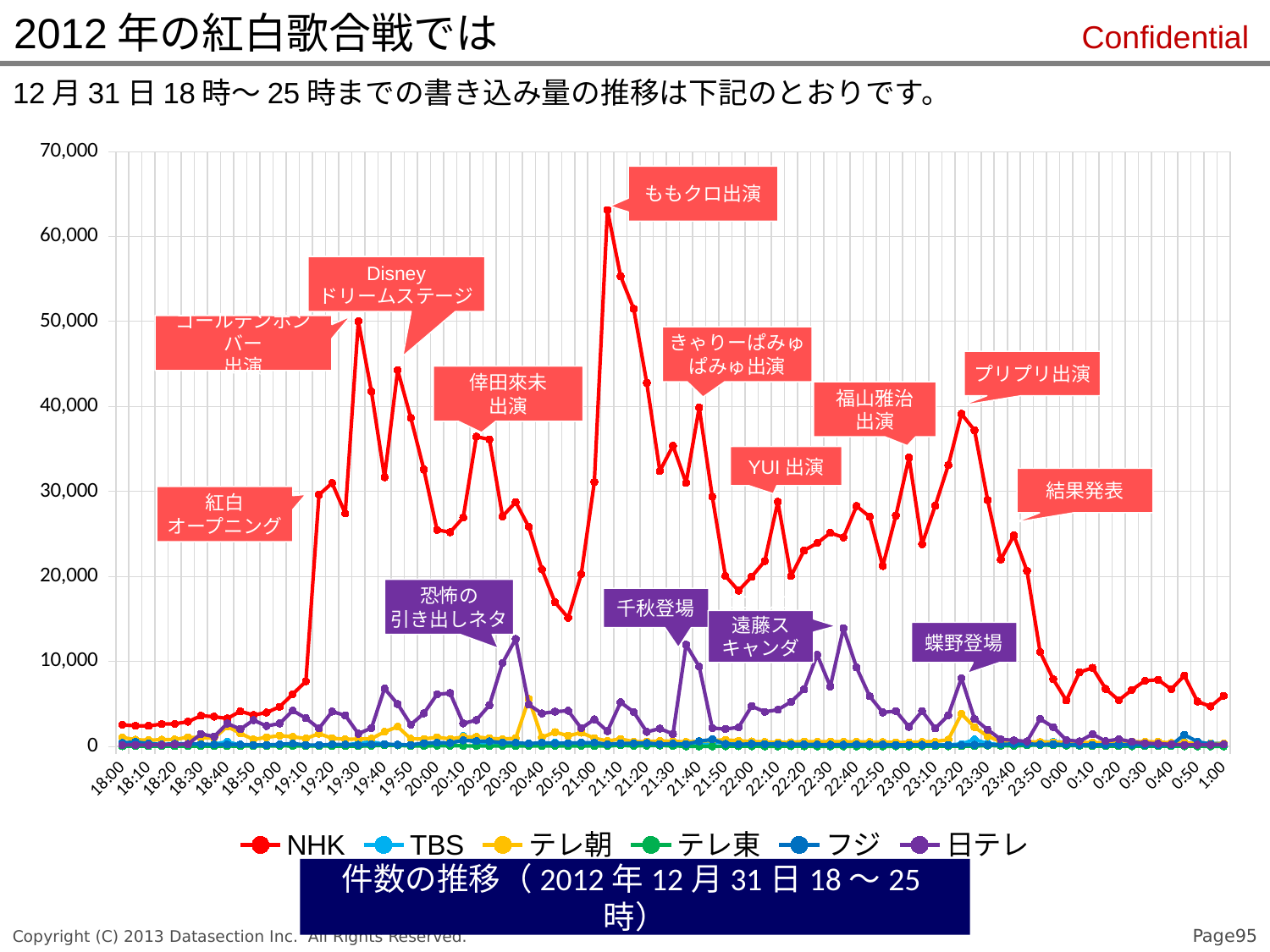

2012年の紅白歌合戦では
12月31日18時～25時までの書き込み量の推移は下記のとおりです。

### Chart

| Category | NHK | TBS | テレ朝 | テレ東 | フジ | 日テレ |
|---|---|---|---|---|---|---|
| 41274.75 | 2523.0 | 125.0 | 1052.0 | 18.0 | 401.0 | 164.0 |
| 41274.753472222219 | 2425.0 | 108.0 | 789.0 | 22.0 | 524.0 | 176.0 |
| 41274.756944444445 | 2410.0 | 126.0 | 729.0 | 27.0 | 339.0 | 158.0 |
| 41274.760416666664 | 2627.0 | 108.0 | 788.0 | 32.0 | 232.0 | 185.0 |
| 41274.763888888891 | 2656.0 | 134.0 | 811.0 | 26.0 | 309.0 | 222.0 |
| 41274.767361111109 | 2895.0 | 162.0 | 1077.0 | 26.0 | 289.0 | 258.0 |
| 41274.770833333336 | 3610.0 | 161.0 | 1014.0 | 36.0 | 267.0 | 1466.0 |
| 41274.774305555555 | 3495.0 | 242.0 | 981.0 | 32.0 | 219.0 | 1153.0 |
| 41274.777777777781 | 3280.0 | 553.0 | 2346.0 | 40.0 | 217.0 | 2697.0 |
| 41274.78125 | 4129.0 | 134.0 | 1524.0 | 33.0 | 222.0 | 2031.0 |
| 41274.784722222219 | 3679.0 | 97.0 | 813.0 | 44.0 | 176.0 | 3085.0 |
| 41274.788194444445 | 3985.0 | 111.0 | 1059.0 | 34.0 | 170.0 | 2394.0 |
| 41274.791666666664 | 4663.0 | 120.0 | 1262.0 | 67.0 | 239.0 | 2698.0 |
| 41274.795138888891 | 6148.0 | 125.0 | 1124.0 | 57.0 | 330.0 | 4211.0 |
| 41274.798611111109 | 7658.0 | 100.0 | 924.0 | 43.0 | 169.0 | 3311.0 |
| 41274.802083333336 | 29611.0 | 117.0 | 1498.0 | 46.0 | 164.0 | 2111.0 |
| 41274.805555555555 | 30988.0 | 109.0 | 958.0 | 32.0 | 225.0 | 4095.0 |
| 41274.809027777781 | 27405.0 | 152.0 | 846.0 | 32.0 | 220.0 | 3650.0 |
| 41274.8125 | 50030.0 | 372.0 | 867.0 | 22.0 | 194.0 | 1490.0 |
| 41274.815972222219 | 41753.0 | 529.0 | 913.0 | 60.0 | 225.0 | 2163.0 |
| 41274.819444444445 | 31675.0 | 237.0 | 1715.0 | 141.0 | 270.0 | 6807.0 |
| 41274.822916666664 | 44274.0 | 153.0 | 2313.0 | 119.0 | 206.0 | 4971.0 |
| 41274.826388888891 | 38655.0 | 198.0 | 893.0 | 43.0 | 175.0 | 2566.0 |
| 41274.829861111109 | 32574.0 | 259.0 | 876.0 | 46.0 | 383.0 | 3884.0 |
| 41274.833333333336 | 25476.0 | 347.0 | 1072.0 | 76.0 | 431.0 | 6124.0 |
| 41274.836805555555 | 25201.0 | 167.0 | 879.0 | 77.0 | 404.0 | 6267.0 |
| 41274.840277777781 | 26931.0 | 1202.0 | 1104.0 | 65.0 | 709.0 | 2698.0 |
| 41274.84375 | 36449.0 | 326.0 | 1113.0 | 42.0 | 615.0 | 3086.0 |
| 41274.847222222219 | 36117.0 | 275.0 | 945.0 | 40.0 | 593.0 | 4854.0 |
| 41274.850694444445 | 27066.0 | 197.0 | 866.0 | 52.0 | 445.0 | 9811.0 |
| 41274.854166666664 | 28736.0 | 191.0 | 955.0 | 48.0 | 430.0 | 12641.0 |
| 41274.857638888891 | 25825.0 | 185.0 | 5585.0 | 46.0 | 319.0 | 4907.0 |
| 41274.861111111109 | 20821.0 | 214.0 | 1057.0 | 44.0 | 434.0 | 3875.0 |
| 41274.864583333336 | 16956.0 | 453.0 | 1682.0 | 46.0 | 352.0 | 4085.0 |
| 41274.868055555555 | 15132.0 | 254.0 | 1241.0 | 48.0 | 385.0 | 4193.0 |
| 41274.871527777781 | 20255.0 | 225.0 | 1612.0 | 41.0 | 427.0 | 2128.0 |
| 41274.875 | 31099.0 | 222.0 | 966.0 | 36.0 | 440.0 | 3174.0 |
| 41274.878472222219 | 63114.0 | 180.0 | 631.0 | 57.0 | 255.0 | 1790.0 |
| 41274.881944444445 | 55324.0 | 197.0 | 879.0 | 123.0 | 349.0 | 5185.0 |
| 41274.885416666664 | 51489.0 | 206.0 | 544.0 | 51.0 | 359.0 | 4051.0 |
| 41274.888888888891 | 42771.0 | 228.0 | 563.0 | 88.0 | 389.0 | 1700.0 |
| 41274.892361111109 | 32408.0 | 244.0 | 625.0 | 104.0 | 266.0 | 2094.0 |
| 41274.895833333336 | 35374.0 | 315.0 | 609.0 | 64.0 | 324.0 | 1453.0 |
| 41274.899305555555 | 31015.0 | 382.0 | 523.0 | 8.0 | 263.0 | 11966.0 |
| 41274.902777777781 | 39867.0 | 406.0 | 607.0 | 5.0 | 597.0 | 9388.0 |
| 41274.90625 | 29382.0 | 446.0 | 696.0 | 8.0 | 832.0 | 2150.0 |
| 41274.909722222219 | 20054.0 | 488.0 | 774.0 | 15.0 | 286.0 | 2045.0 |
| 41274.913194444445 | 18321.0 | 525.0 | 655.0 | 20.0 | 241.0 | 2239.0 |
| 41274.916666666664 | 19962.0 | 401.0 | 586.0 | 15.0 | 299.0 | 4733.0 |
| 41274.920138888891 | 21804.0 | 258.0 | 522.0 | 10.0 | 264.0 | 4065.0 |
| 41274.923611111109 | 28775.0 | 185.0 | 465.0 | 9.0 | 282.0 | 4305.0 |
| 41274.927083333336 | 20034.0 | 250.0 | 486.0 | 20.0 | 256.0 | 5239.0 |
| 41274.930555555555 | 23050.0 | 290.0 | 570.0 | 14.0 | 244.0 | 6703.0 |
| 41274.934027777781 | 23917.0 | 295.0 | 539.0 | 7.0 | 226.0 | 10780.0 |
| 41274.9375 | 25124.0 | 315.0 | 569.0 | 1.0 | 194.0 | 7038.0 |
| 41274.940972222219 | 24589.0 | 237.0 | 542.0 | 6.0 | 203.0 | 13894.0 |
| 41274.944444444445 | 28274.0 | 327.0 | 531.0 | 8.0 | 222.0 | 9278.0 |
| 41274.947916666664 | 27020.0 | 226.0 | 520.0 | 11.0 | 229.0 | 5901.0 |
| 41274.951388888891 | 21220.0 | 149.0 | 494.0 | 8.0 | 216.0 | 3991.0 |
| 41274.954861111109 | 27154.0 | 173.0 | 458.0 | 11.0 | 167.0 | 4156.0 |
| 41274.958333333336 | 33987.0 | 239.0 | 472.0 | 13.0 | 182.0 | 2296.0 |
| 41274.961805555555 | 23794.0 | 278.0 | 524.0 | 17.0 | 196.0 | 4153.0 |
| 41274.965277777781 | 28308.0 | 177.0 | 569.0 | 28.0 | 169.0 | 2118.0 |
| 41274.96875 | 33084.0 | 176.0 | 792.0 | 19.0 | 153.0 | 3656.0 |
| 41274.972222222219 | 39126.0 | 281.0 | 3828.0 | 22.0 | 162.0 | 8038.0 |
| 41274.975694444445 | 37193.0 | 816.0 | 2253.0 | 38.0 | 199.0 | 3227.0 |
| 41274.979166666664 | 28973.0 | 328.0 | 1191.0 | 95.0 | 186.0 | 1967.0 |
| 41274.982638888891 | 21987.0 | 208.0 | 561.0 | 74.0 | 227.0 | 837.0 |
| 41274.986111111109 | 24815.0 | 174.0 | 536.0 | 53.0 | 296.0 | 709.0 |
| 41274.989583333336 | 20644.0 | 417.0 | 541.0 | 121.0 | 294.0 | 593.0 |
| 41274.993055555555 | 11102.0 | 513.0 | 501.0 | 160.0 | 232.0 | 3226.0 |
| 41274.996527777781 | 7906.0 | 536.0 | 477.0 | 123.0 | 249.0 | 2278.0 |
| 41275 | 5398.0 | 498.0 | 475.0 | 114.0 | 233.0 | 741.0 |
| 41275.003472222219 | 8726.0 | 318.0 | 449.0 | 74.0 | 176.0 | 598.0 |
| 41275.006944444445 | 9248.0 | 204.0 | 463.0 | 38.0 | 182.0 | 1443.0 |
| 41275.010416666664 | 6771.0 | 235.0 | 395.0 | 23.0 | 180.0 | 616.0 |
| 41275.013888888891 | 5433.0 | 293.0 | 399.0 | 29.0 | 203.0 | 847.0 |
| 41275.017361111109 | 6656.0 | 380.0 | 560.0 | 18.0 | 197.0 | 535.0 |
| 41275.020833333336 | 7729.0 | 376.0 | 551.0 | 24.0 | 191.0 | 368.0 |
| 41275.024305555555 | 7837.0 | 299.0 | 535.0 | 26.0 | 154.0 | 313.0 |
| 41275.027777777781 | 6721.0 | 317.0 | 405.0 | 28.0 | 151.0 | 237.0 |
| 41275.03125 | 8324.0 | 453.0 | 449.0 | 13.0 | 1359.0 | 172.0 |
| 41275.034722222219 | 5287.0 | 289.0 | 320.0 | 12.0 | 548.0 | 192.0 |
| 41275.038194444445 | 4691.0 | 359.0 | 326.0 | 9.0 | 269.0 | 180.0 |
| 41275.041666666664 | 5957.0 | 345.0 | 345.0 | 7.0 | 215.0 | 225.0 |
ももクロ出演
Disney
ドリームステージ
ゴールデンボンバー
出演
きゃりーぱみゅぱみゅ出演
プリプリ出演
倖田來未
出演
福山雅治
出演
YUI出演
結果発表
紅白
オープニング
恐怖の
引き出しネタ
千秋登場
ココリコ遠藤スキャンダル
蝶野登場
件数の推移（2012年12月31日18～25時）